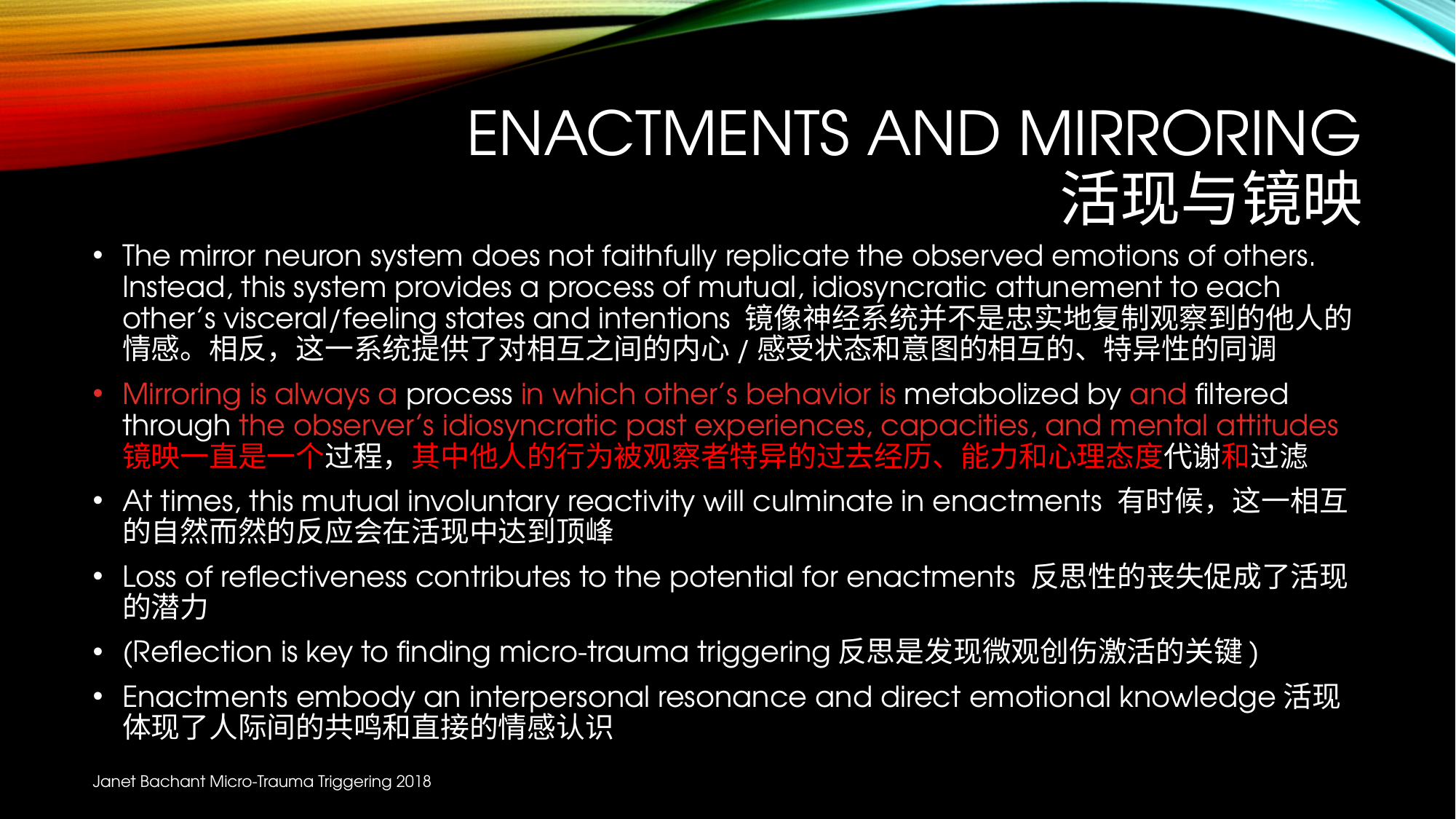

# Enactments and mirroring 活现与镜映
The mirror neuron system does not faithfully replicate the observed emotions of others. Instead, this system provides a process of mutual, idiosyncratic attunement to each other’s visceral/feeling states and intentions 镜像神经系统并不是忠实地复制观察到的他人的情感。相反，这一系统提供了对相互之间的内心/感受状态和意图的相互的、特异性的同调
Mirroring is always a process in which other’s behavior is metabolized by and filtered through the observer’s idiosyncratic past experiences, capacities, and mental attitudes 镜映一直是一个过程，其中他人的行为被观察者特异的过去经历、能力和心理态度代谢和过滤
At times, this mutual involuntary reactivity will culminate in enactments 有时候，这一相互的自然而然的反应会在活现中达到顶峰
Loss of reflectiveness contributes to the potential for enactments 反思性的丧失促成了活现的潜力
(Reflection is key to finding micro-trauma triggering反思是发现微观创伤激活的关键)
Enactments embody an interpersonal resonance and direct emotional knowledge活现体现了人际间的共鸣和直接的情感认识

Janet Bachant Micro-Trauma Triggering 2018